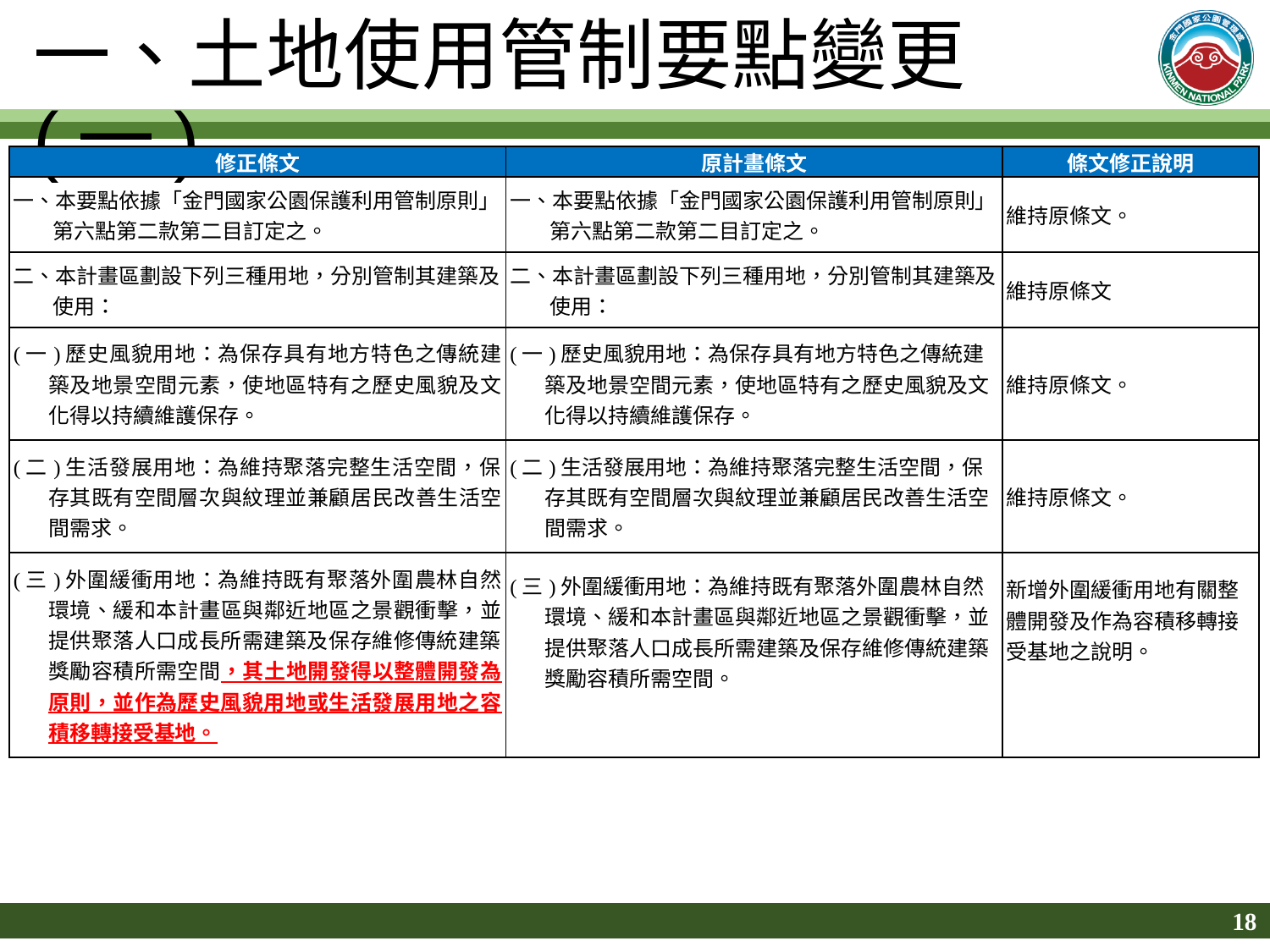

一、土地使用管制要點變更(一)
| 修正條文 | 原計畫條文 | 條文修正說明 |
| --- | --- | --- |
| 一、本要點依據「金門國家公園保護利用管制原則」第六點第二款第二目訂定之。 | 一、本要點依據「金門國家公園保護利用管制原則」第六點第二款第二目訂定之。 | 維持原條文。 |
| 二、本計畫區劃設下列三種用地，分別管制其建築及使用： | 二、本計畫區劃設下列三種用地，分別管制其建築及使用： | 維持原條文 |
| (一)歷史風貌用地：為保存具有地方特色之傳統建築及地景空間元素，使地區特有之歷史風貌及文化得以持續維護保存。 | (一)歷史風貌用地：為保存具有地方特色之傳統建築及地景空間元素，使地區特有之歷史風貌及文化得以持續維護保存。 | 維持原條文。 |
| (二)生活發展用地：為維持聚落完整生活空間，保存其既有空間層次與紋理並兼顧居民改善生活空間需求。 | (二)生活發展用地：為維持聚落完整生活空間，保存其既有空間層次與紋理並兼顧居民改善生活空間需求。 | 維持原條文。 |
| (三)外圍緩衝用地：為維持既有聚落外圍農林自然環境、緩和本計畫區與鄰近地區之景觀衝擊，並提供聚落人口成長所需建築及保存維修傳統建築獎勵容積所需空間，其土地開發得以整體開發為原則，並作為歷史風貌用地或生活發展用地之容積移轉接受基地。 | (三)外圍緩衝用地：為維持既有聚落外圍農林自然環境、緩和本計畫區與鄰近地區之景觀衝擊，並提供聚落人口成長所需建築及保存維修傳統建築獎勵容積所需空間。 | 新增外圍緩衝用地有關整體開發及作為容積移轉接受基地之說明。 |
18